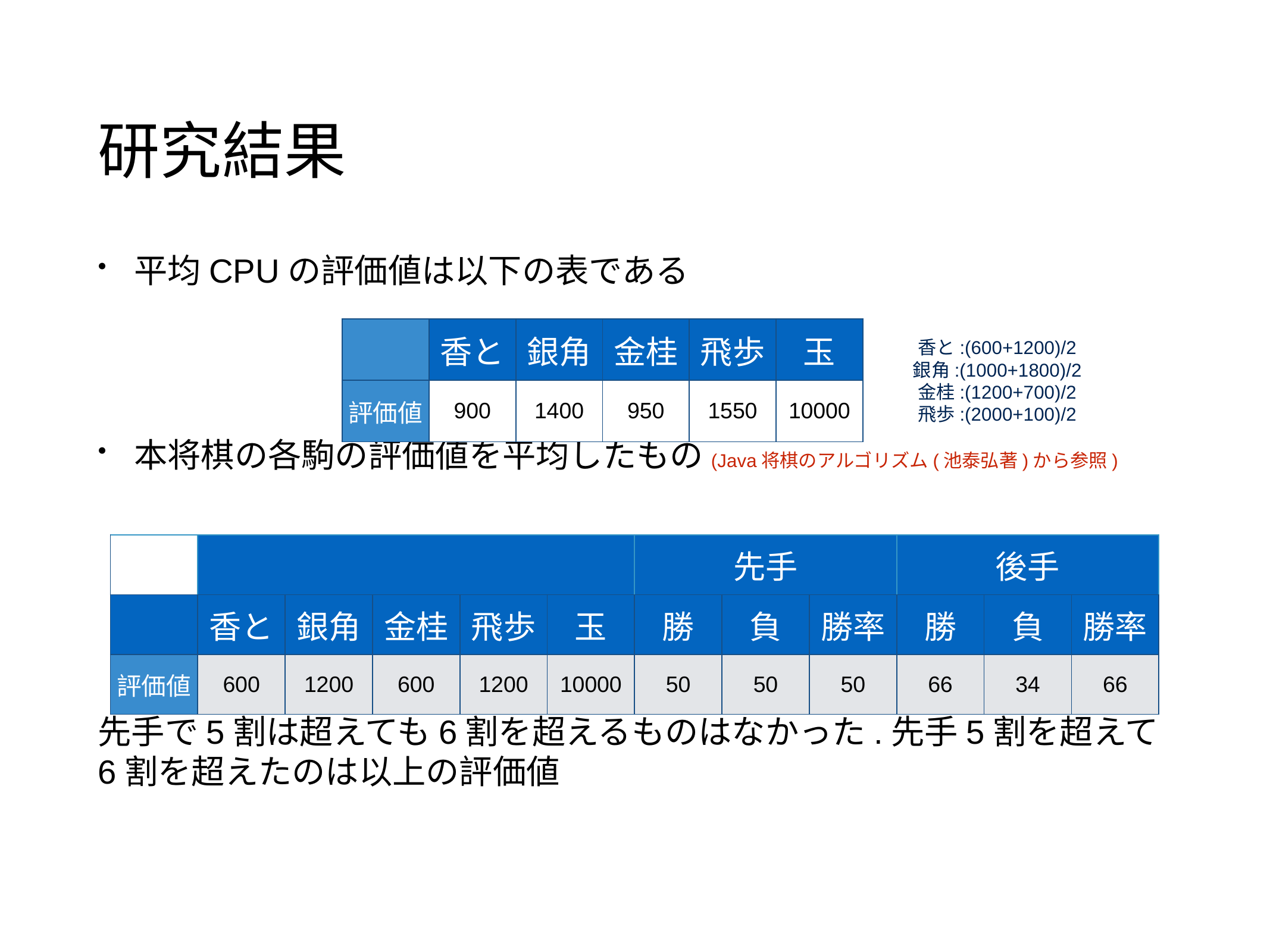

# 研究結果
平均CPUの評価値は以下の表である

本将棋の各駒の評価値を平均したもの(Java将棋のアルゴリズム(池泰弘著)から参照)

先手で5割は超えても6割を超えるものはなかった.先手5割を超えて6割を超えたのは以上の評価値
|  | 香と | 銀角 | 金桂 | 飛歩 | 玉 |
| --- | --- | --- | --- | --- | --- |
| 評価値 | 900 | 1400 | 950 | 1550 | 10000 |
香と:(600+1200)/2
銀角:(1000+1800)/2
金桂:(1200+700)/2
飛歩:(2000+100)/2
|  |  |  |  |  |  | 先手 |  |  | 後手 |  |  |
| --- | --- | --- | --- | --- | --- | --- | --- | --- | --- | --- | --- |
|  | 香と | 銀角 | 金桂 | 飛歩 | 玉 | 勝 | 負 | 勝率 | 勝 | 負 | 勝率 |
| 評価値 | 600 | 1200 | 600 | 1200 | 10000 | 50 | 50 | 50 | 66 | 34 | 66 |